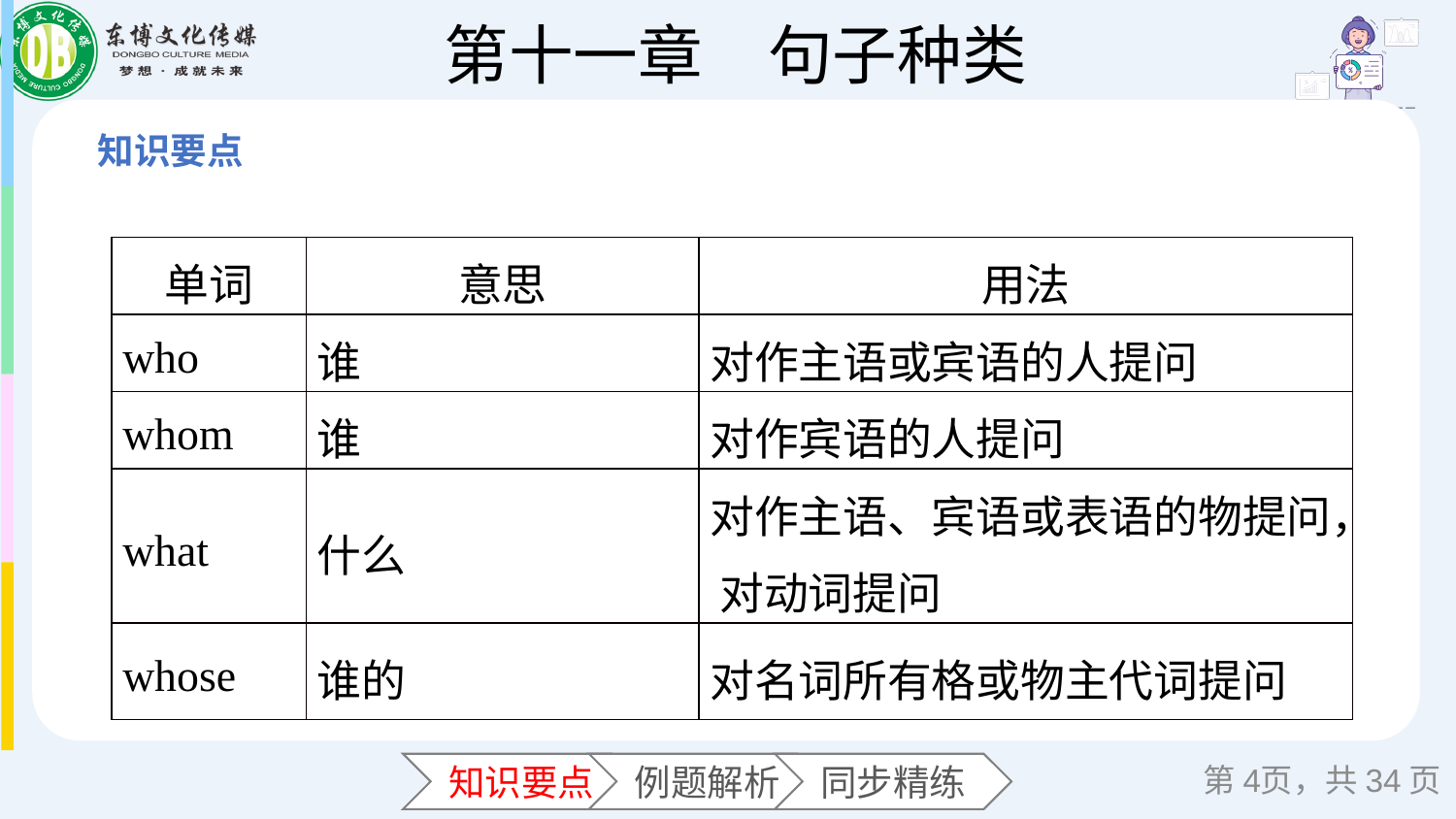

| 单词 | 意思 | 用法 |
| --- | --- | --- |
| who | 谁 | 对作主语或宾语的人提问 |
| whom | 谁 | 对作宾语的人提问 |
| what | 什么 | 对作主语、宾语或表语的物提问， 对动词提问 |
| whose | 谁的 | 对名词所有格或物主代词提问 |
第4页，共34页